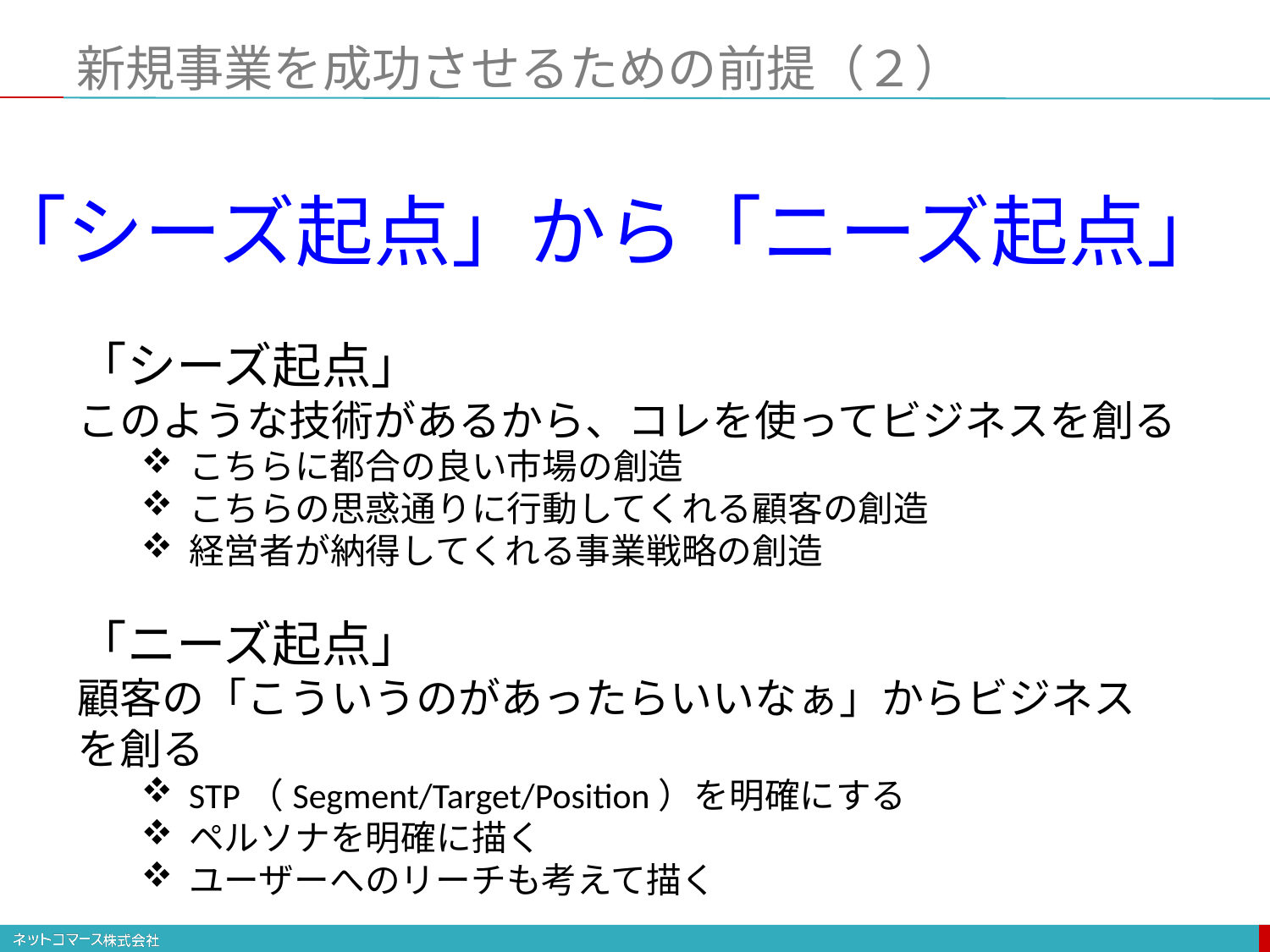

# 新規事業を成功させるための前提（２）
「シーズ起点」から「ニーズ起点」
「シーズ起点」
このような技術があるから、コレを使ってビジネスを創る
こちらに都合の良い市場の創造
こちらの思惑通りに行動してくれる顧客の創造
経営者が納得してくれる事業戦略の創造
「ニーズ起点」
顧客の「こういうのがあったらいいなぁ」からビジネスを創る
STP（Segment/Target/Position）を明確にする
ペルソナを明確に描く
ユーザーへのリーチも考えて描く